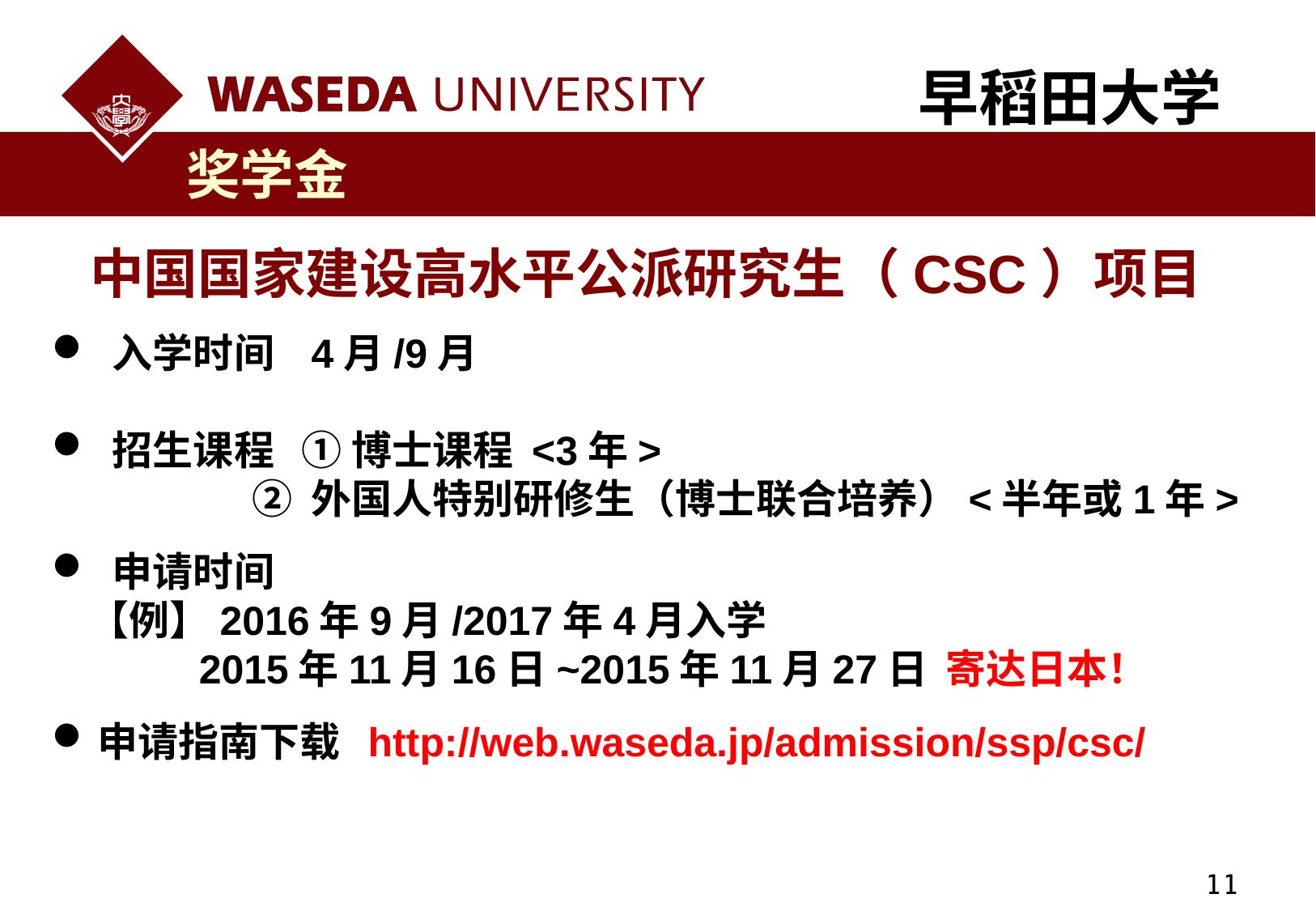

早稻田大学
       奖学金
中国国家建设高水平公派研究生（CSC）项目
入学时间   4月/9月

招生课程   ① 博士课程 <3年>
                      ② 外国人特别研修生（博士联合培养）<半年或1年>

申请时间
   【例】2016年9月/2017年4月入学
             2015年11月16日~2015年11月27日  寄达日本！

申请指南下载  http://web.waseda.jp/admission/ssp/csc/